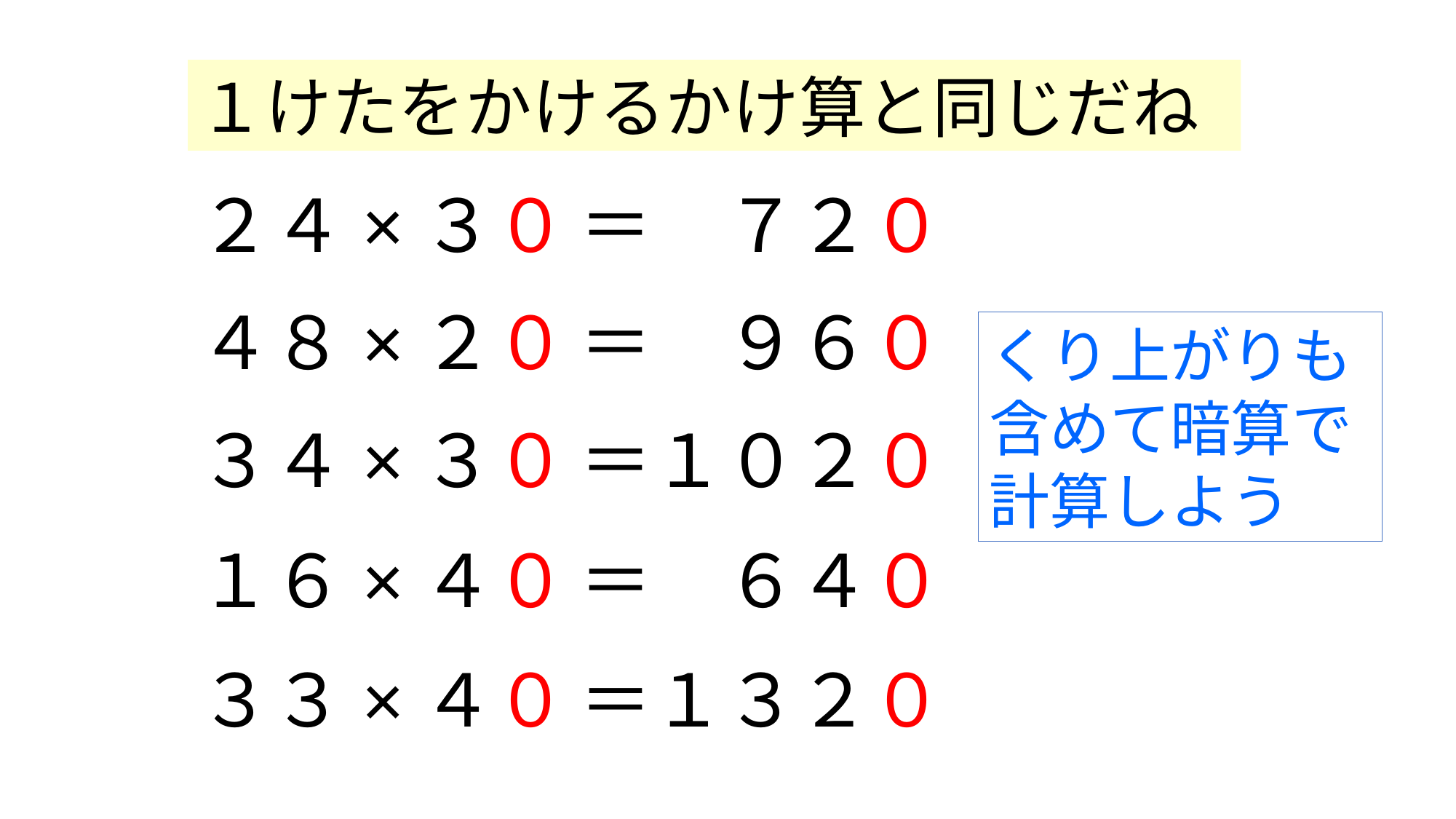

１けたをかけるかけ算と同じだね
２４×３０
＝　７２０
４８×２０
＝　９６０
くり上がりも含めて暗算で
計算しよう
３４×３０
＝１０２０
１６×４０
＝　６４０
３３×４０
＝１３２０